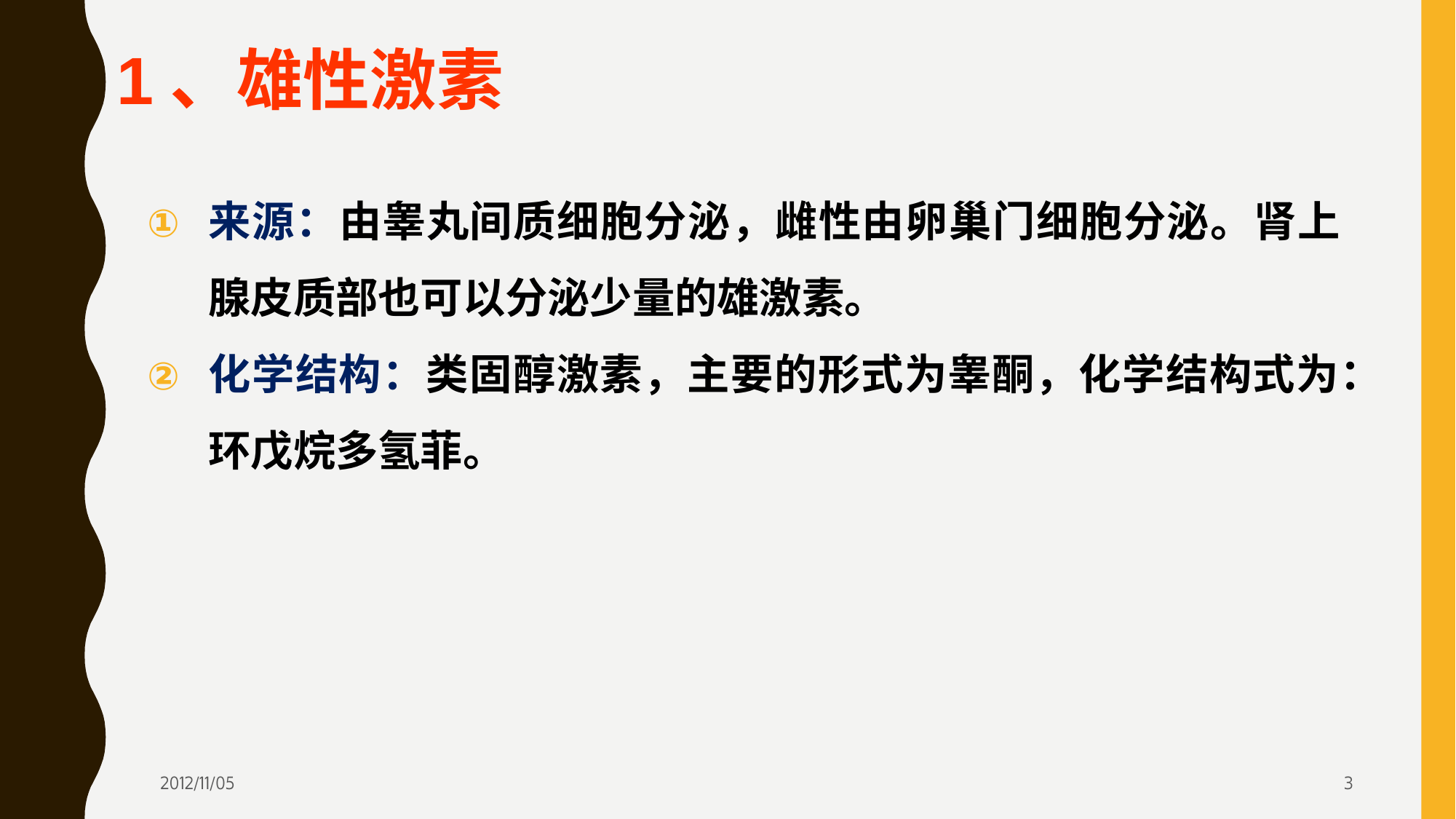

1、雄性激素
来源：由睾丸间质细胞分泌，雌性由卵巢门细胞分泌。肾上腺皮质部也可以分泌少量的雄激素。
化学结构：类固醇激素，主要的形式为睾酮，化学结构式为：环戊烷多氢菲。
2012/11/05
3